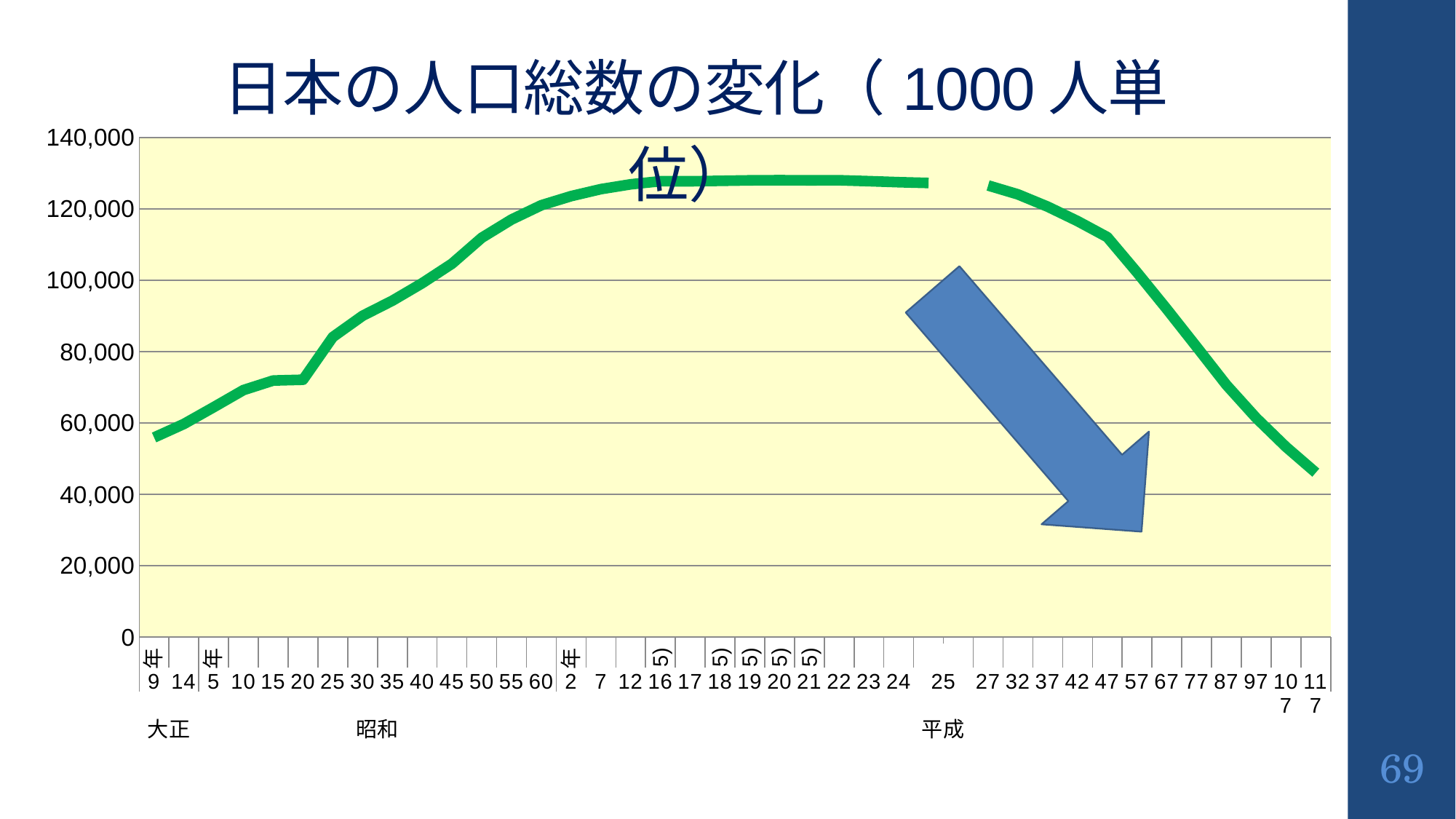

### Chart: 日本の人口総数の変化（1000人単位）

| Category | 総　数（1000人）  |
|---|---|
| 年 | 55963.0 |
|  | 59737.0 |
| 年 | 64450.0 |
|  | 69254.0 |
|  | 71933.0 |
|  | 72147.0 |
|  | 84115.0 |
|  | 90077.0 |
|  | 94302.0 |
|  | 99209.0 |
|  | 104665.0 |
|  | 111940.0 |
|  | 117060.0 |
|  | 121049.0 |
| 年 | 123611.0 |
|  | 125570.0 |
|  | 126926.0 |
| 5) | 127787.0 |
|  | 127768.0 |
| 5) | 127901.0 |
| 5) | 128033.0 |
| 5) | 128084.0 |
| 5) | 128032.0 |
|  | 128057.0 |
|  | 127799.0 |
|  | 127515.0 |
|  | 127298.0 |
|  | None |
|  | 126597.0 |
|  | 124100.0 |
|  | 120659.0 |
|  | 116618.0 |
|  | 112124.0 |
|  | 102210.0 |
|  | 91933.0 |
|  | 81355.0 |
|  | 70689.0 |
|  | 61434.0 |
|  | 53322.0 |
|  | 46098.0 |
69